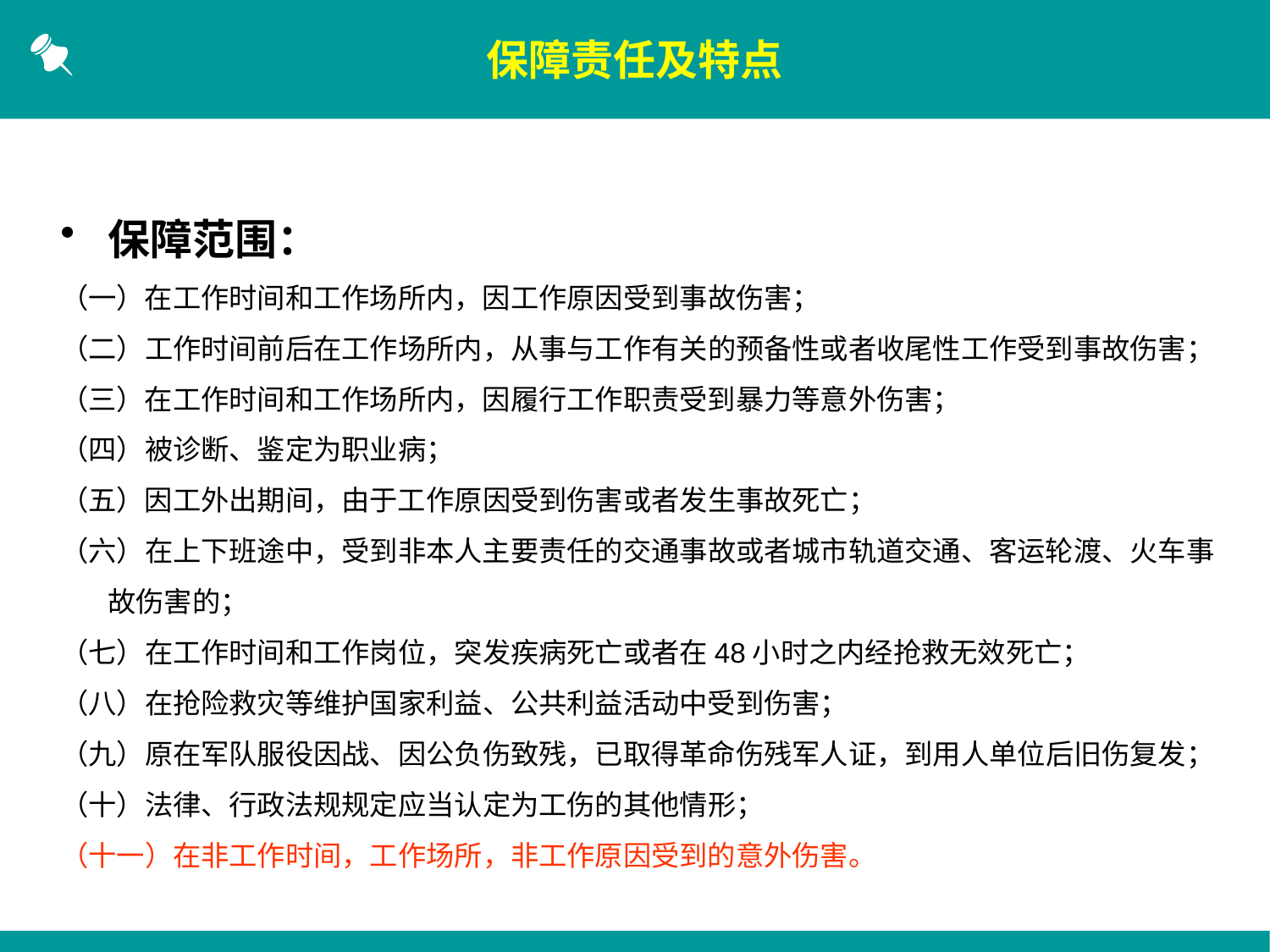

保障责任及特点

保障范围：
（一）在工作时间和工作场所内，因工作原因受到事故伤害；
（二）工作时间前后在工作场所内，从事与工作有关的预备性或者收尾性工作受到事故伤害；
（三）在工作时间和工作场所内，因履行工作职责受到暴力等意外伤害；
（四）被诊断、鉴定为职业病；
（五）因工外出期间，由于工作原因受到伤害或者发生事故死亡；
（六）在上下班途中，受到非本人主要责任的交通事故或者城市轨道交通、客运轮渡、火车事故伤害的；
（七）在工作时间和工作岗位，突发疾病死亡或者在48小时之内经抢救无效死亡；
（八）在抢险救灾等维护国家利益、公共利益活动中受到伤害；
（九）原在军队服役因战、因公负伤致残，已取得革命伤残军人证，到用人单位后旧伤复发；
（十）法律、行政法规规定应当认定为工伤的其他情形；
（十一）在非工作时间，工作场所，非工作原因受到的意外伤害。